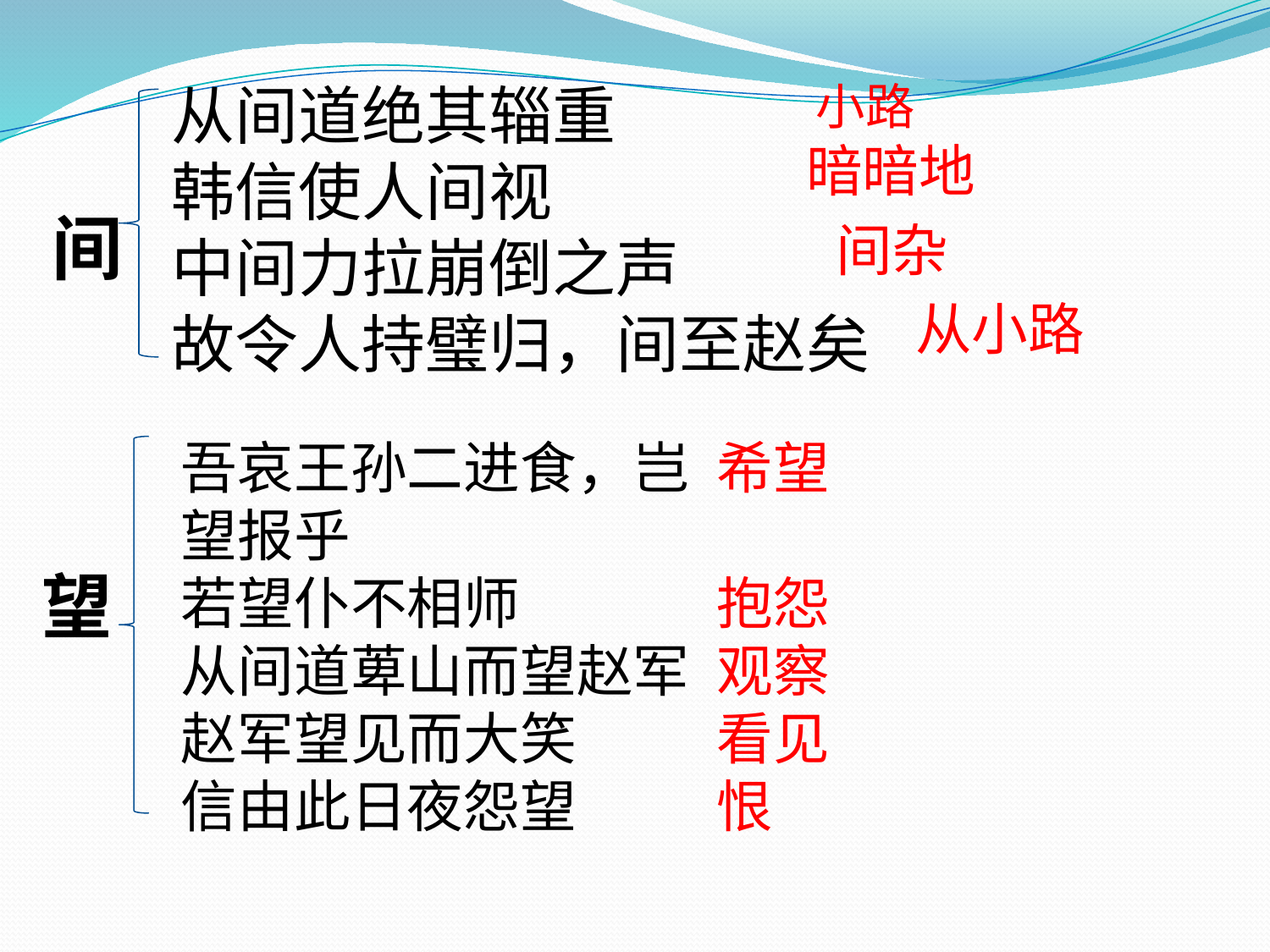

从间道绝其辎重
韩信使人间视
中间力拉崩倒之声
故令人持璧归，间至赵矣
小路

暗暗地
间
间杂
从小路
吾哀王孙二进食，岂望报乎
若望仆不相师
从间道萆山而望赵军
赵军望见而大笑
信由此日夜怨望
希望

抱怨
观察
看见
恨

望